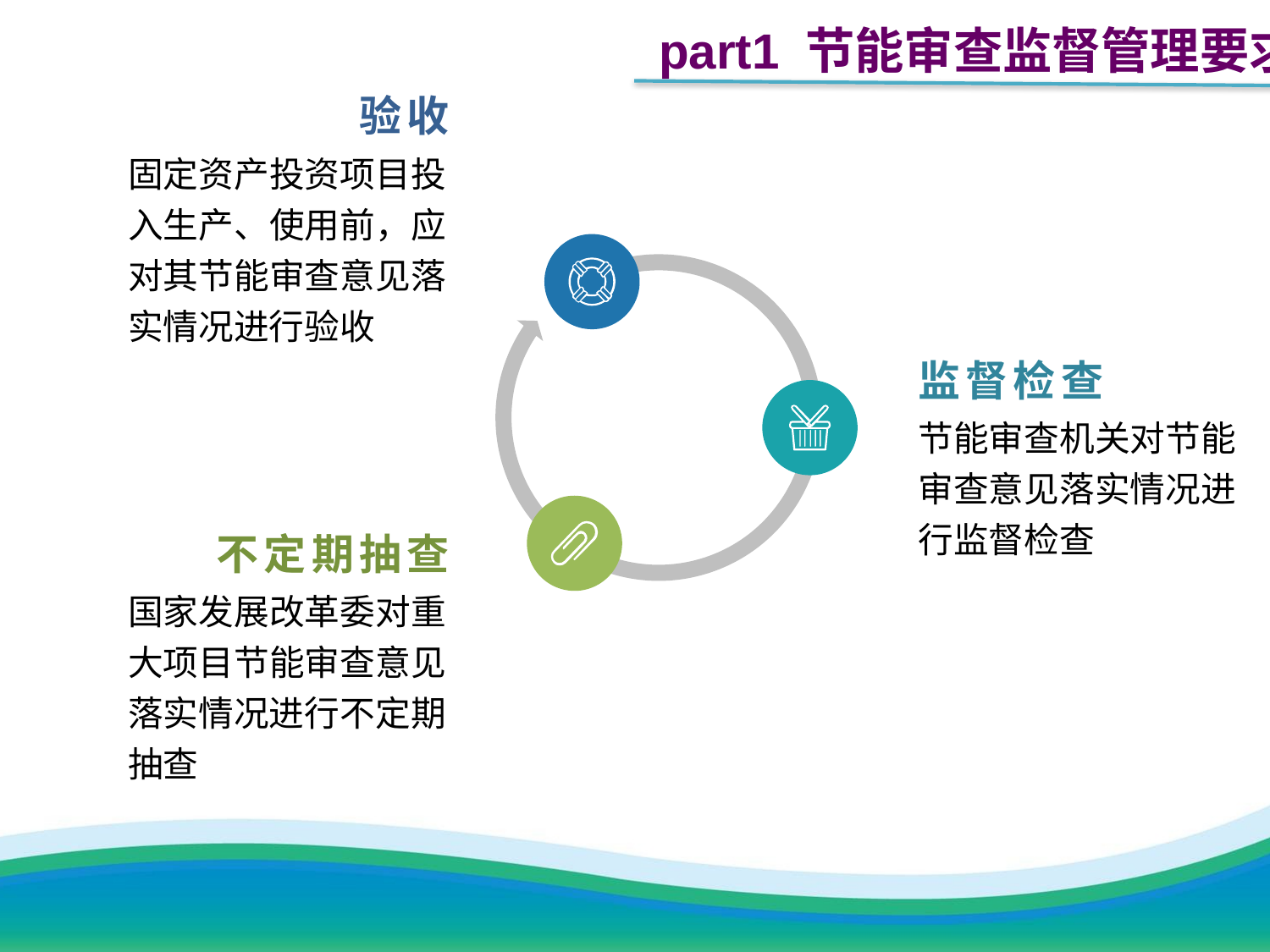

part1 节能审查监督管理要求
验收
固定资产投资项目投入生产、使用前，应对其节能审查意见落实情况进行验收

监督检查

节能审查机关对节能审查意见落实情况进行监督检查

不定期抽查
国家发展改革委对重大项目节能审查意见落实情况进行不定期抽查